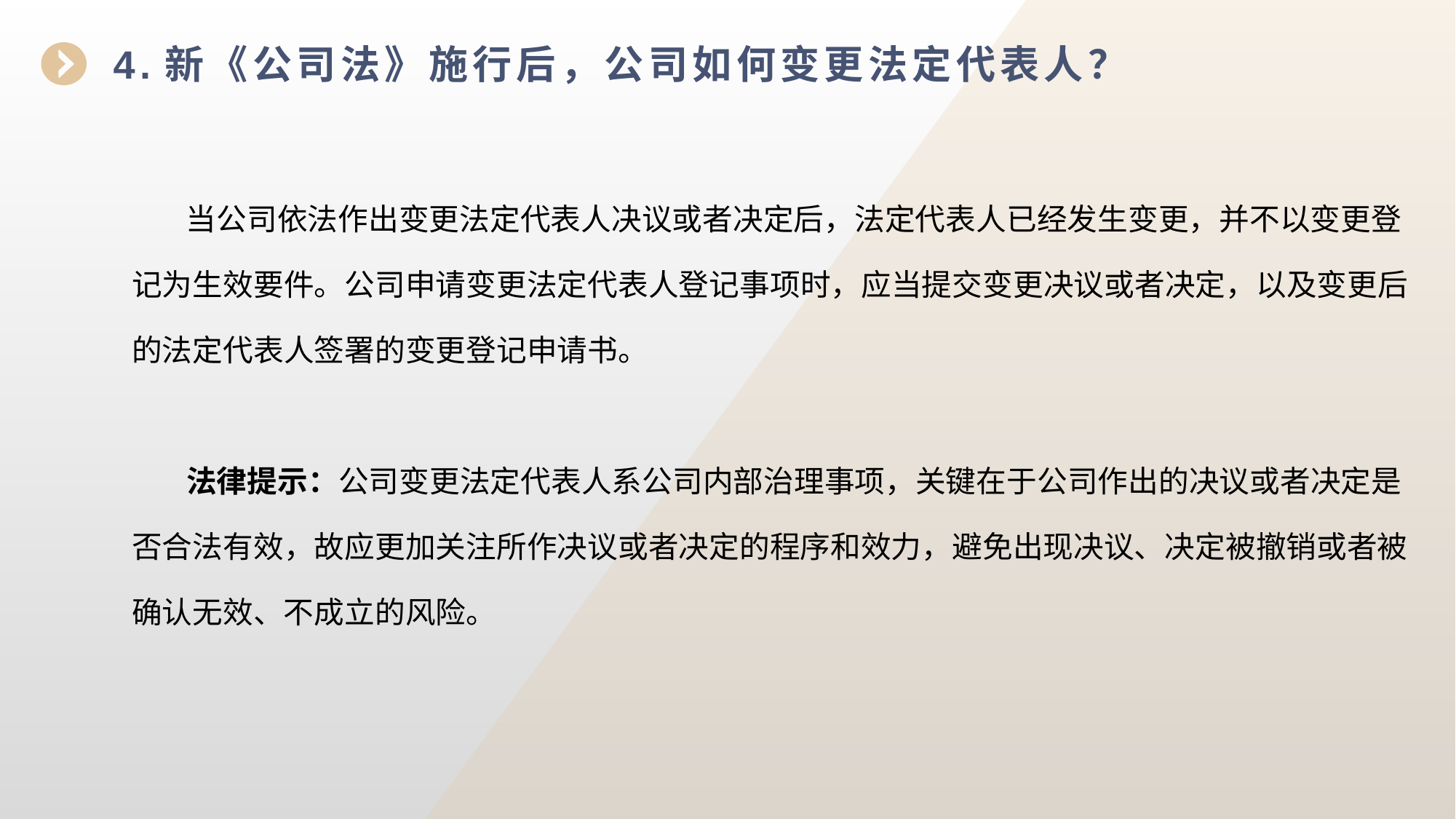

4.新《公司法》施行后，公司如何变更法定代表人？

       当公司依法作出变更法定代表人决议或者决定后，法定代表人已经发生变更，并不以变更登记为生效要件。公司申请变更法定代表人登记事项时，应当提交变更决议或者决定，以及变更后的法定代表人签署的变更登记申请书。

       法律提示：公司变更法定代表人系公司内部治理事项，关键在于公司作出的决议或者决定是否合法有效，故应更加关注所作决议或者决定的程序和效力，避免出现决议、决定被撤销或者被确认无效、不成立的风险。